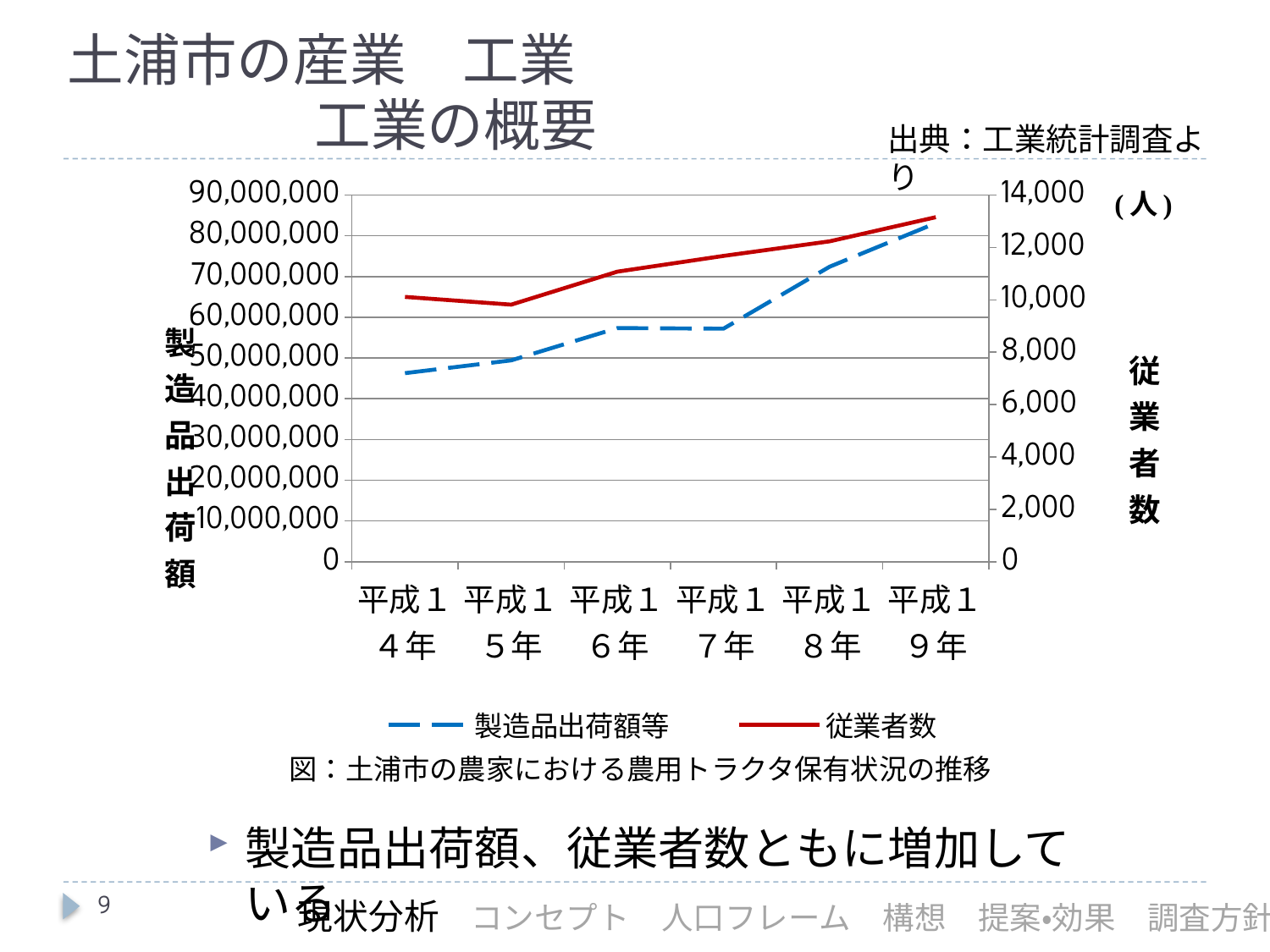

# 土浦市の産業　工業
　　　　工業の概要
出典：工業統計調査より

### Chart

| Category | 製造品出荷額等 | 従業者数 |
|---|---|---|
| 平成１４年 | 46280005.0 | 10109.0 |
| 平成１５年 | 49414999.0 | 9814.0 |
| 平成１６年 | 57338005.0 | 11074.0 |
| 平成１７年 | 57198590.0 | 11674.0 |
| 平成１８年 | 72396311.0 | 12231.0 |
| 平成１９年 | 83089505.0 | 13152.0 |

図：土浦市の農家における農用トラクタ保有状況の推移
製造品出荷額、従業者数ともに増加している
9
現状分析　コンセプト　人口フレーム　構想　提案・効果　調査方針